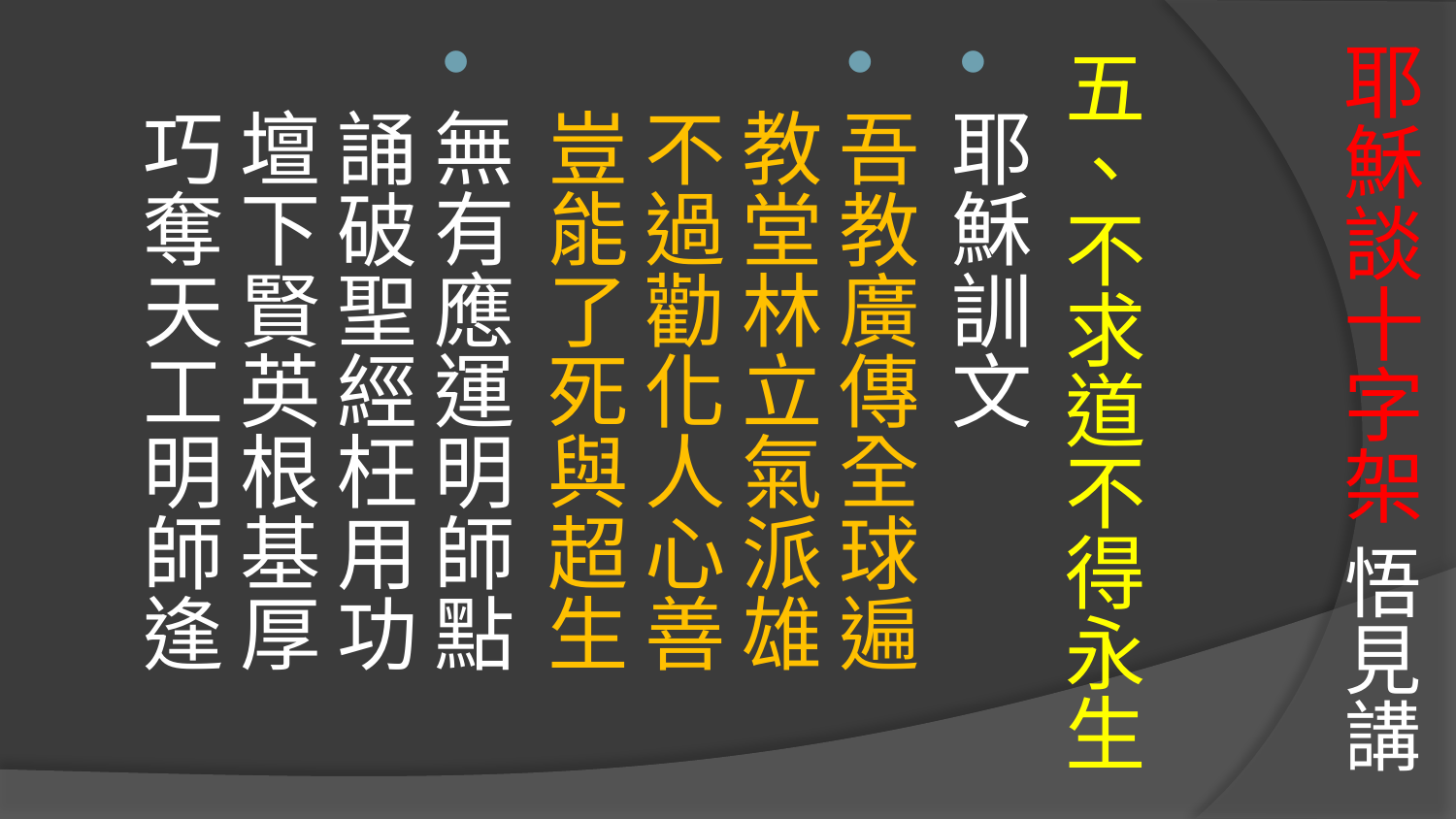

# 耶穌談十字架 悟見講
五、不求道不得永生
耶穌訓文
吾教廣傳全球遍　教堂林立氣派雄　
不過勸化人心善　豈能了死與超生
無有應運明師點　誦破聖經枉用功　
壇下賢英根基厚　巧奪天工明師逢